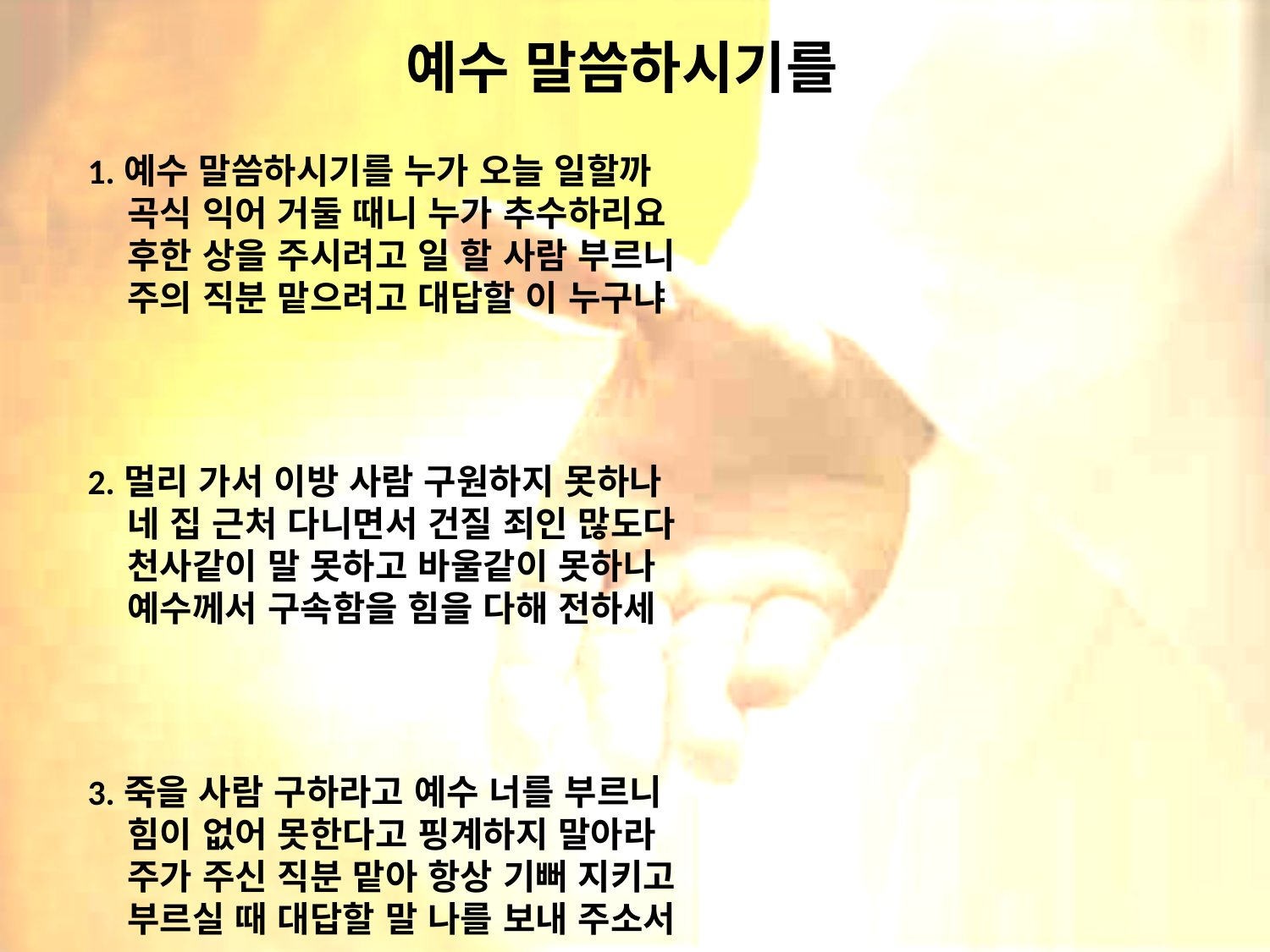

# 예수 말씀하시기를
1.예수 말씀하시기를 누가 오늘 일할까
    곡식 익어 거둘 때니 누가 추수하리요
    후한 상을 주시려고 일 할 사람 부르니
    주의 직분 맡으려고 대답할 이 누구냐

2.멀리 가서 이방 사람 구원하지 못하나
    네 집 근처 다니면서 건질 죄인 많도다
    천사같이 말 못하고 바울같이 못하나
    예수께서 구속함을 힘을 다해 전하세

3.죽을 사람 구하라고 예수 너를 부르니
    힘이 없어 못한다고 핑계하지 말아라
    주가 주신 직분 맡아 항상 기뻐 지키고
    부르실 때 대답할 말 나를 보내 주소서